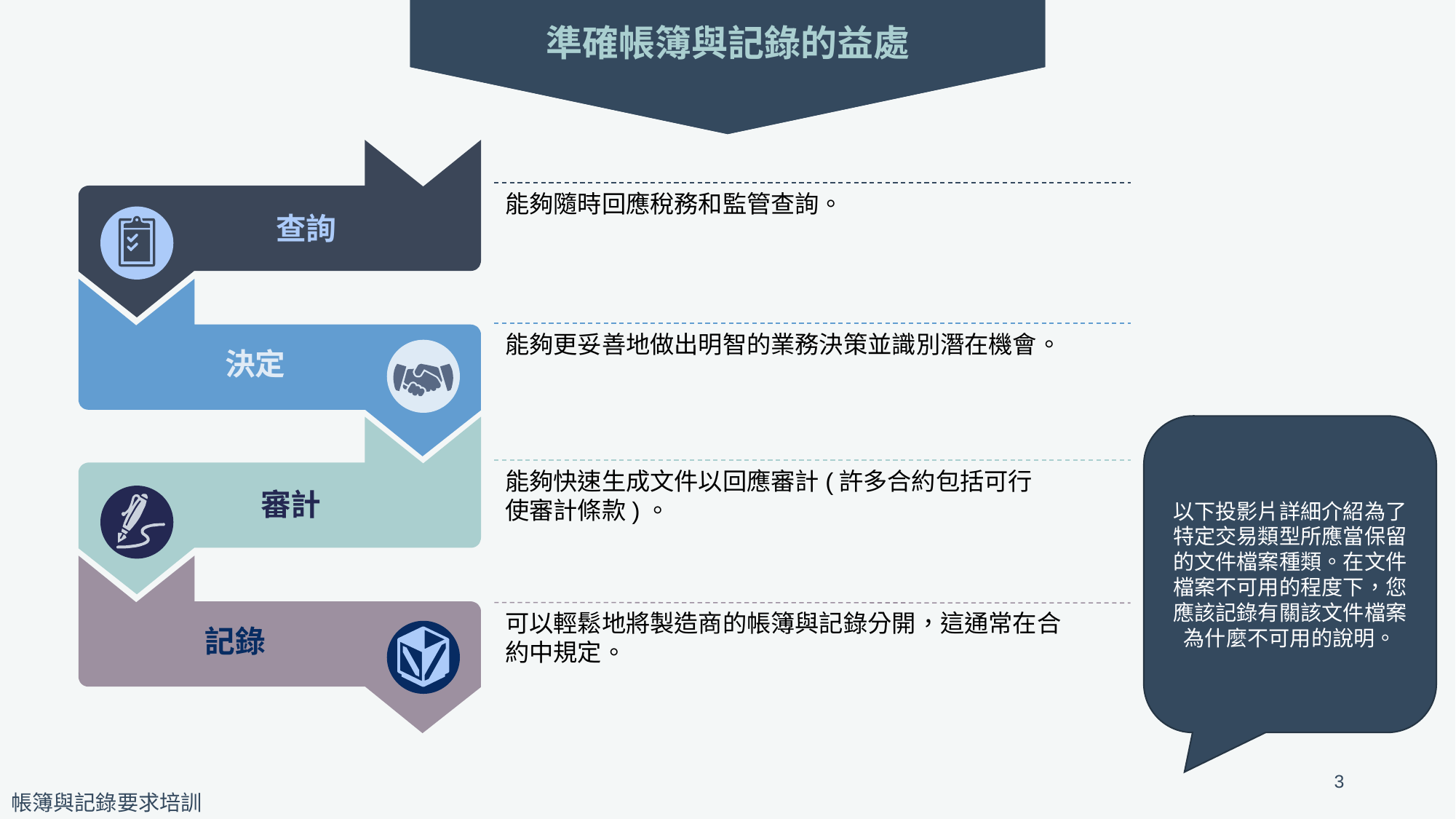

準確帳簿與記錄的益處

查詢

決定

審計

記錄
能夠隨時回應稅務和監管查詢。
能夠更妥善地做出明智的業務決策並識別潛在機會。
能夠快速生成文件以回應審計(許多合約包括可行
使審計條款)。
可以輕鬆地將製造商的帳簿與記錄分開，這通常在合
約中規定。

以下投影片詳細介紹為了特定交易類型所應當保留的文件檔案種類。在文件檔案不可用的程度下，您應該記錄有關該文件檔案為什麼不可用的說明。

3